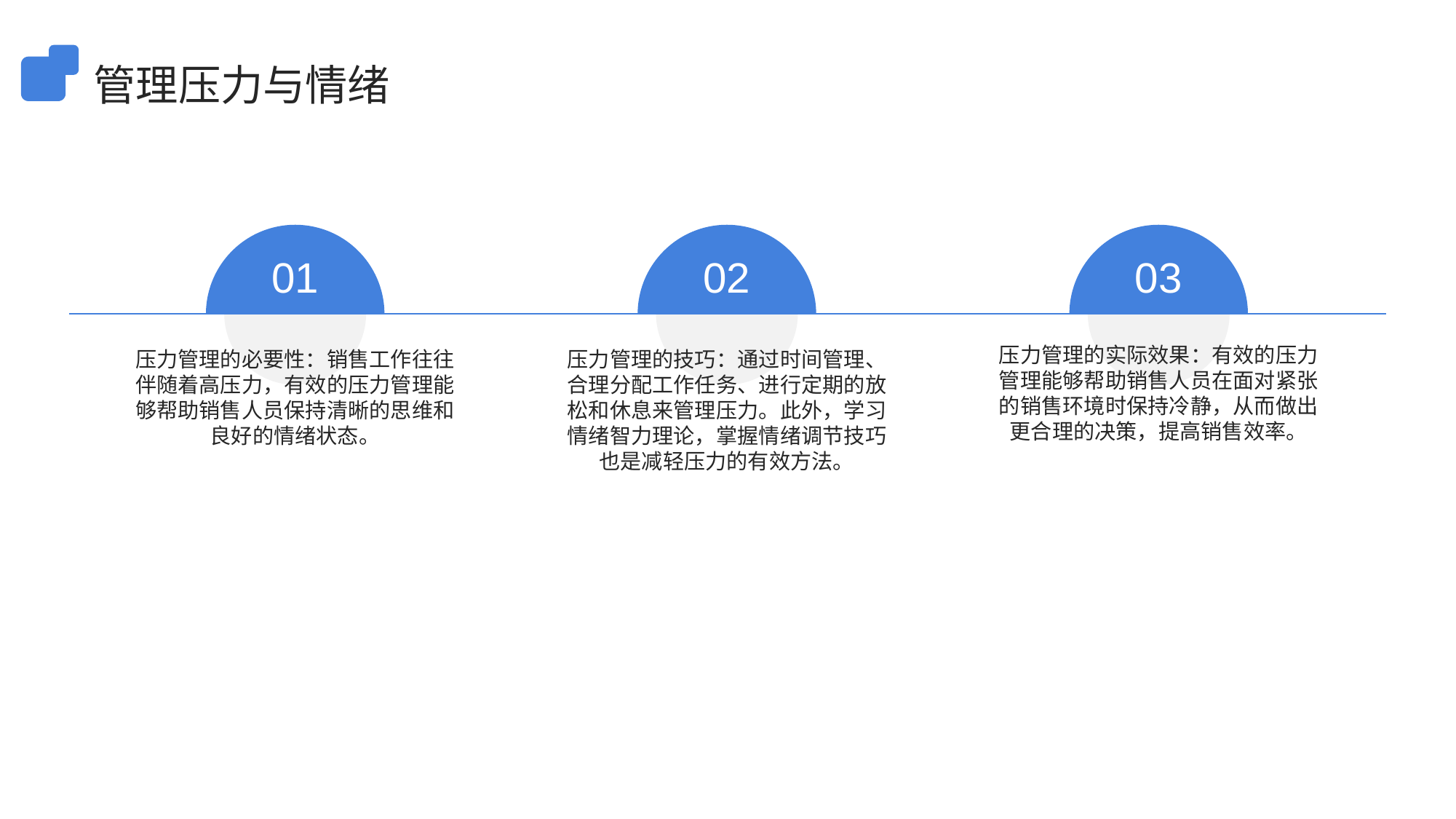

管理压力与情绪

01
02
03
压力管理的实际效果：有效的压力管理能够帮助销售人员在面对紧张的销售环境时保持冷静，从而做出更合理的决策，提高销售效率。
压力管理的必要性：销售工作往往伴随着高压力，有效的压力管理能够帮助销售人员保持清晰的思维和良好的情绪状态。
压力管理的技巧：通过时间管理、合理分配工作任务、进行定期的放松和休息来管理压力。此外，学习情绪智力理论，掌握情绪调节技巧也是减轻压力的有效方法。